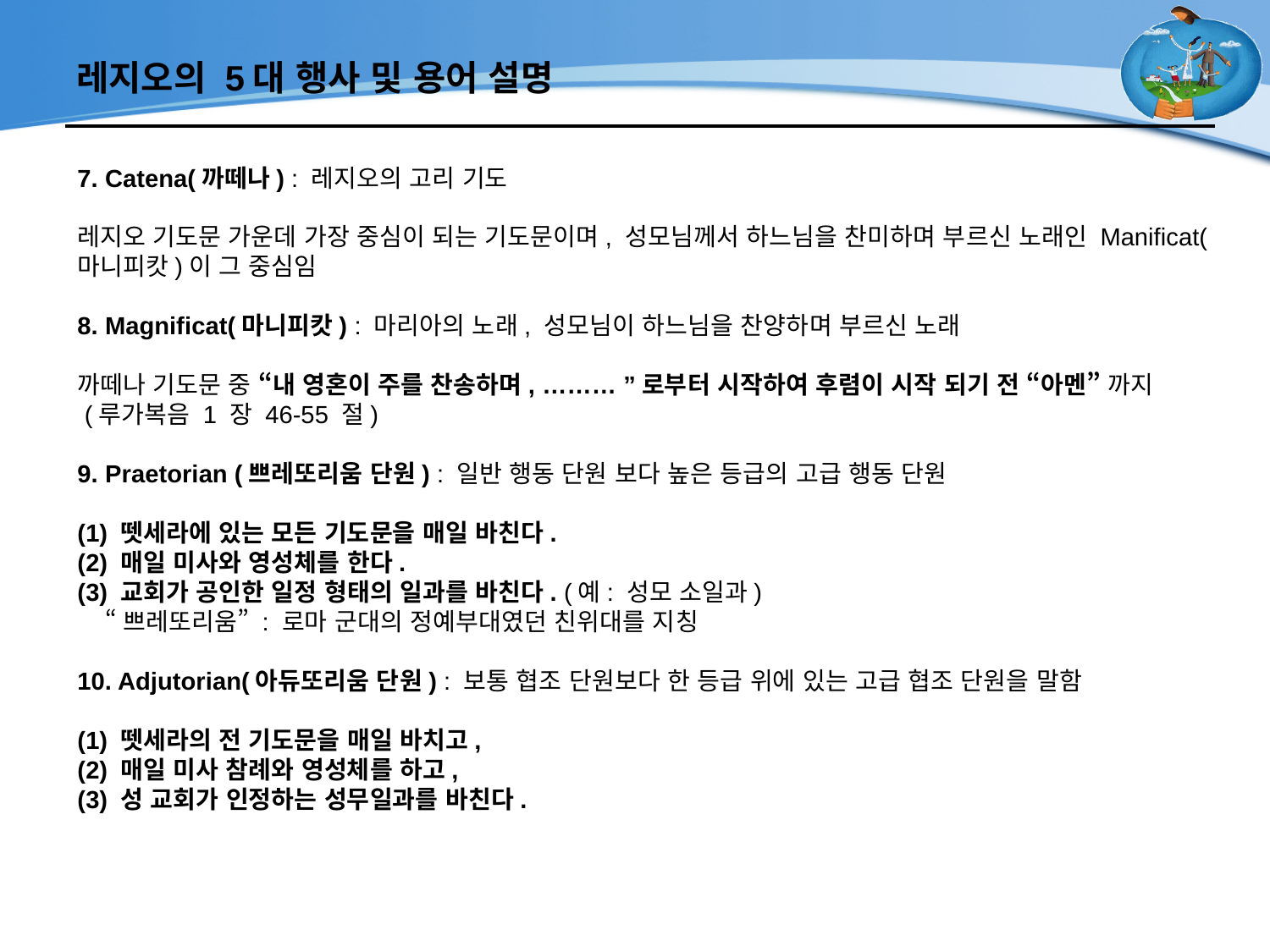

# 레지오의 5대 행사 및 용어 설명
7. Catena(까떼나) : 레지오의 고리 기도

레지오 기도문 가운데 가장 중심이 되는 기도문이며, 성모님께서 하느님을 찬미하며 부르신 노래인 Manificat(마니피캇)이 그 중심임

8. Magnificat(마니피캇) : 마리아의 노래, 성모님이 하느님을 찬양하며 부르신 노래

까떼나 기도문 중 “내 영혼이 주를 찬송하며, ……… ”로부터 시작하여 후렴이 시작 되기 전 “아멘” 까지
 (루가복음 1 장 46-55 절)

9. Praetorian (쁘레또리움 단원) : 일반 행동 단원 보다 높은 등급의 고급 행동 단원

(1) 뗏세라에 있는 모든 기도문을 매일 바친다.
(2) 매일 미사와 영성체를 한다.
(3) 교회가 공인한 일정 형태의 일과를 바친다. (예: 성모 소일과)
    “쁘레또리움” : 로마 군대의 정예부대였던 친위대를 지칭

10. Adjutorian(아듀또리움 단원) : 보통 협조 단원보다 한 등급 위에 있는 고급 협조 단원을 말함

(1) 뗏세라의 전 기도문을 매일 바치고,
(2) 매일 미사 참례와 영성체를 하고,
(3) 성 교회가 인정하는 성무일과를 바친다.